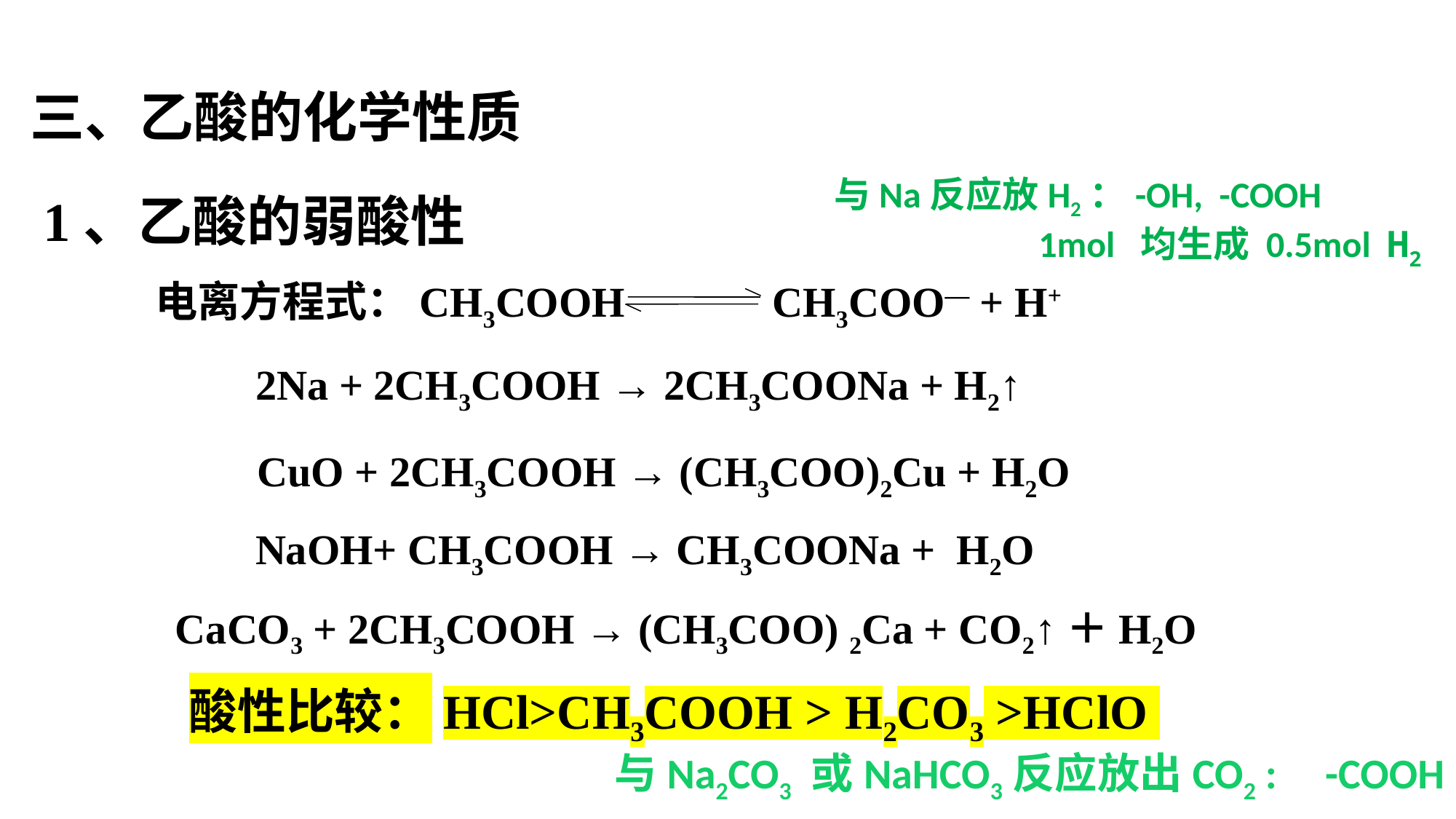

# 三、乙酸的化学性质

与Na反应放H2：-OH,  -COOH
                         1mol  均生成 0.5mol  H2

1、乙酸的弱酸性
电离方程式：CH3COOH              CH3COO— + H+

2Na + 2CH3COOH → 2CH3COONa + H2↑

CuO + 2CH3COOH → (CH3COO)2Cu + H2O

NaOH+ CH3COOH → CH3COONa +  H2O

CaCO3 + 2CH3COOH → (CH3COO) 2Ca + CO2↑＋H2O
酸性比较：HCl>CH3COOH > H2CO3 >HClO
与Na2CO3 或NaHCO3反应放出CO2 :     -COOH